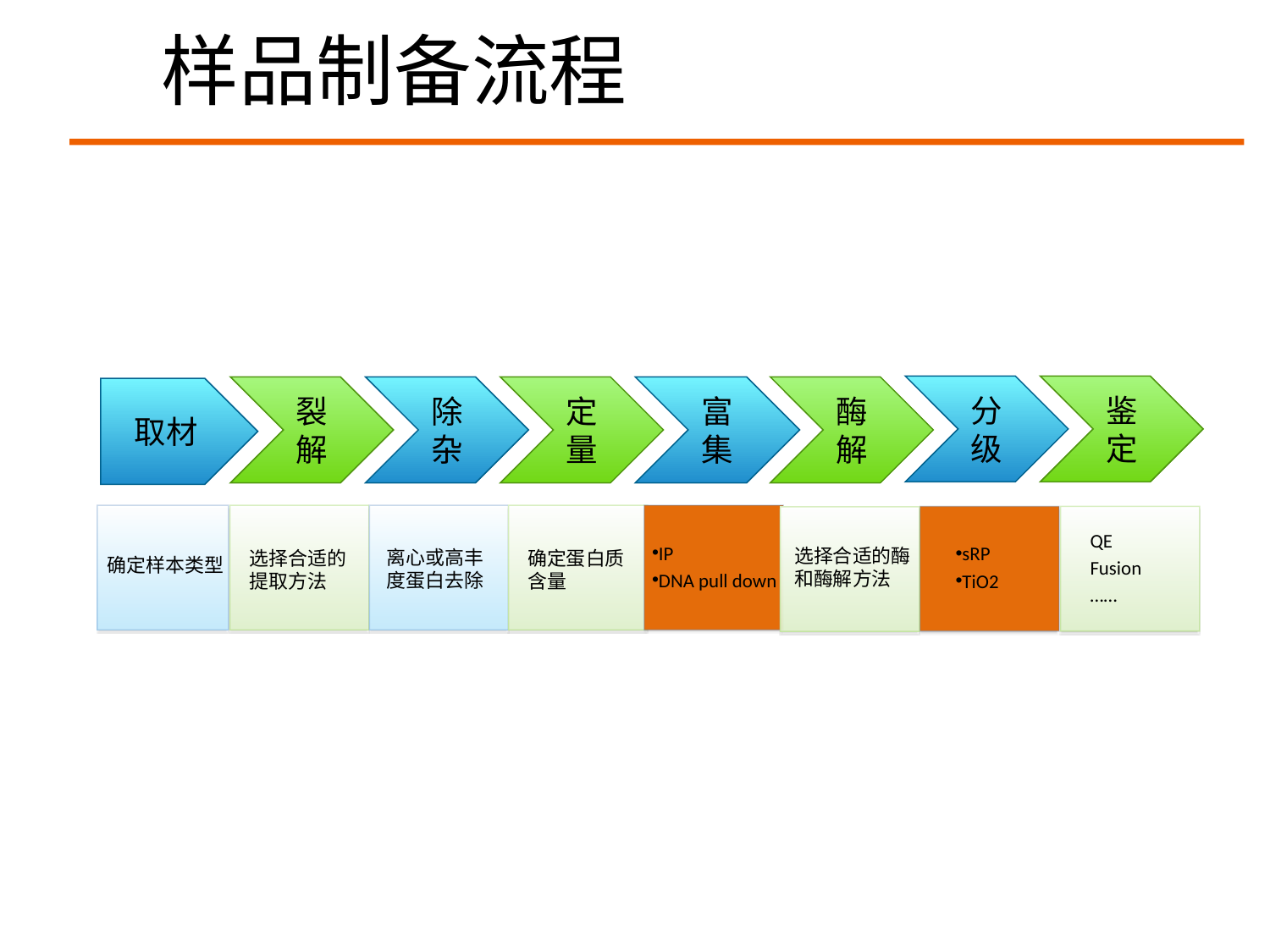

样品制备流程

鉴定
分级
酶解
裂解
除杂
定量
富集
取材

IP或DNA pull down

QE
Fusion
……

IP
DNA pull down

sRP
TiO2

选择合适的酶和酶解方法
离心或高丰度蛋白去除
确定蛋白质含量
选择合适的提取方法
确定样本类型